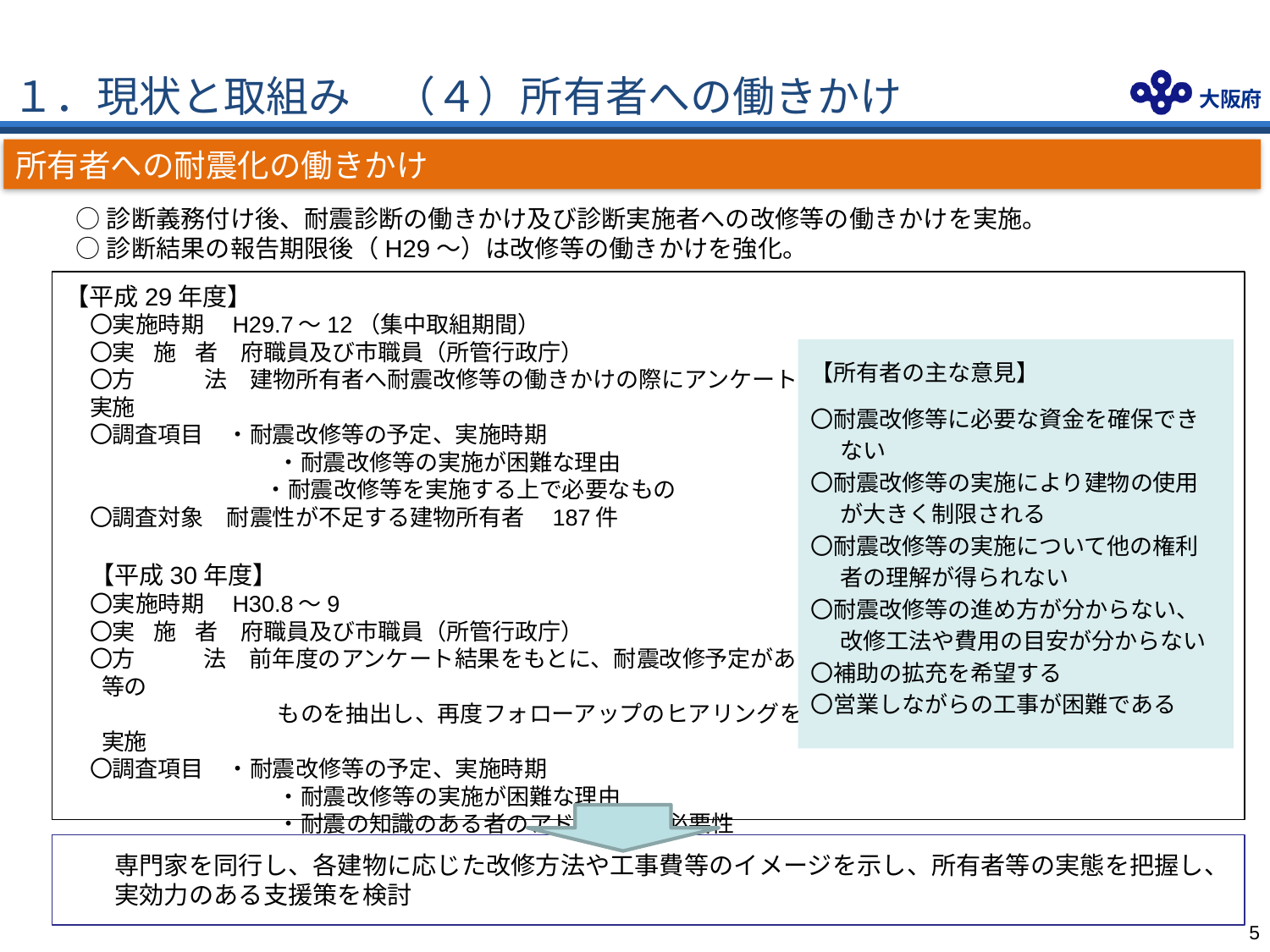

１．現状と取組み　（４）所有者への働きかけ
所有者への耐震化の働きかけ
○診断義務付け後、耐震診断の働きかけ及び診断実施者への改修等の働きかけを実施。
○診断結果の報告期限後（H29～）は改修等の働きかけを強化。

【平成29年度】
〇実施時期　H29.7～12（集中取組期間）
〇実　施　者　府職員及び市職員（所管行政庁）
〇方　　　法　建物所有者へ耐震改修等の働きかけの際にアンケートを実施
〇調査項目　・耐震改修等の予定、実施時期
　　　　　　　　 ・耐震改修等の実施が困難な理由
　　 　　　　　  ・耐震改修等を実施する上で必要なもの
〇調査対象　耐震性が不足する建物所有者　187件

【平成30年度】
〇実施時期　H30.8～9
〇実　施　者　府職員及び市職員（所管行政庁）
〇方　　　法　前年度のアンケート結果をもとに、耐震改修予定がある等の
　　　　　　　　 ものを抽出し、再度フォローアップのヒアリングを実施
〇調査項目　・耐震改修等の予定、実施時期
　　　　　　　　 ・耐震改修等の実施が困難な理由
　　　　　　　　 ・耐震の知識のある者のアドバイスの必要性
　　　　　　　　 ・耐震改修を実施する上での課題
〇調査対象　28件

【所有者の主な意見】

〇耐震改修等に必要な資金を確保できない
〇耐震改修等の実施により建物の使用が大きく制限される
〇耐震改修等の実施について他の権利者の理解が得られない
〇耐震改修等の進め方が分からない、改修工法や費用の目安が分からない
〇補助の拡充を希望する
〇営業しながらの工事が困難である

専門家を同行し、各建物に応じた改修方法や工事費等のイメージを示し、所有者等の実態を把握し、
実効力のある支援策を検討
5